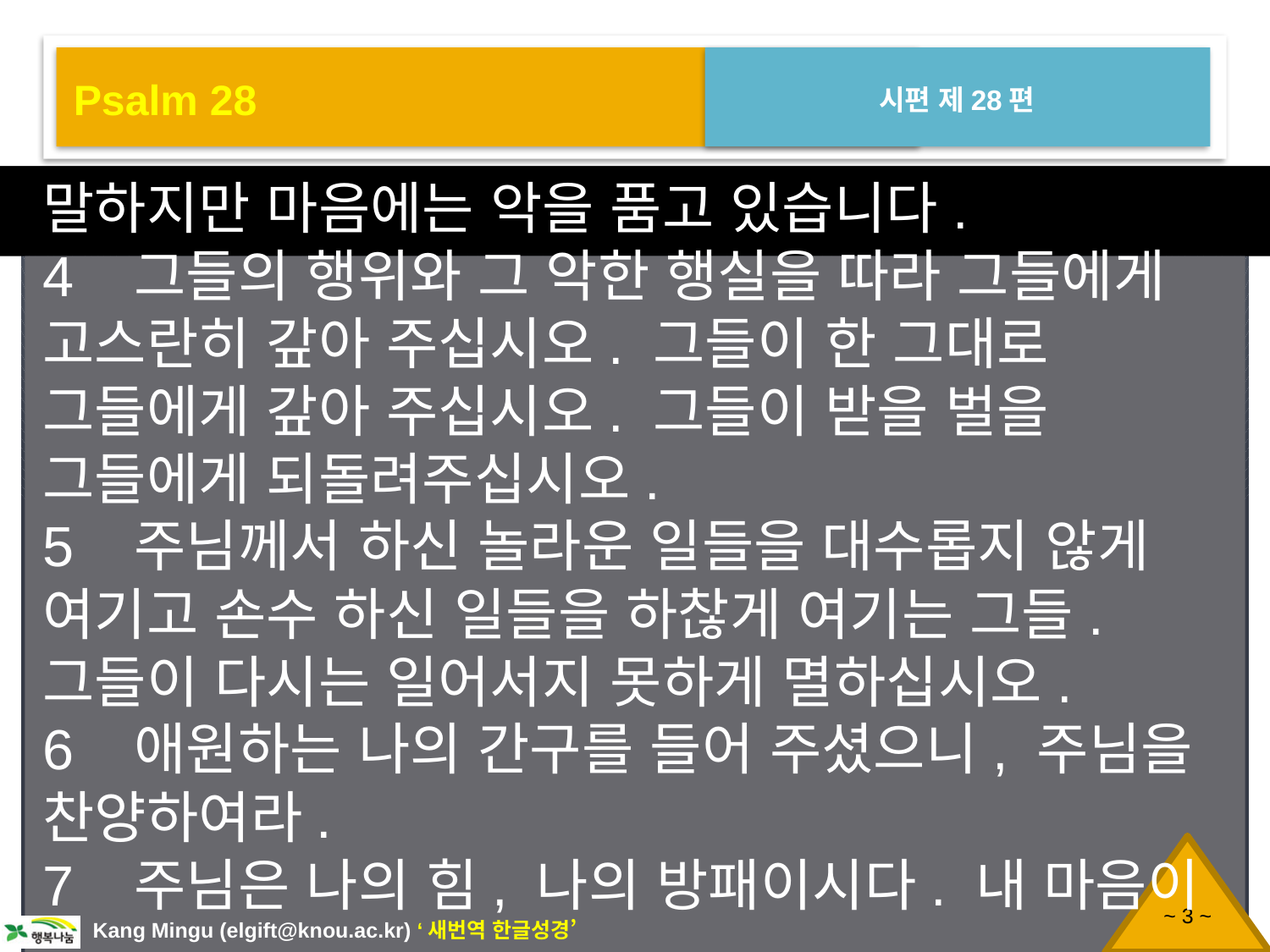

Psalm 28
시편 제28편
말하지만 마음에는 악을 품고 있습니다.
4   그들의 행위와 그 악한 행실을 따라 그들에게 고스란히 갚아 주십시오. 그들이 한 그대로 그들에게 갚아 주십시오. 그들이 받을 벌을 그들에게 되돌려주십시오.
5   주님께서 하신 놀라운 일들을 대수롭지 않게 여기고 손수 하신 일들을 하찮게 여기는 그들. 그들이 다시는 일어서지 못하게 멸하십시오.
6   애원하는 나의 간구를 들어 주셨으니, 주님을 찬양하여라.
7   주님은 나의 힘, 나의 방패이시다. 내 마음이